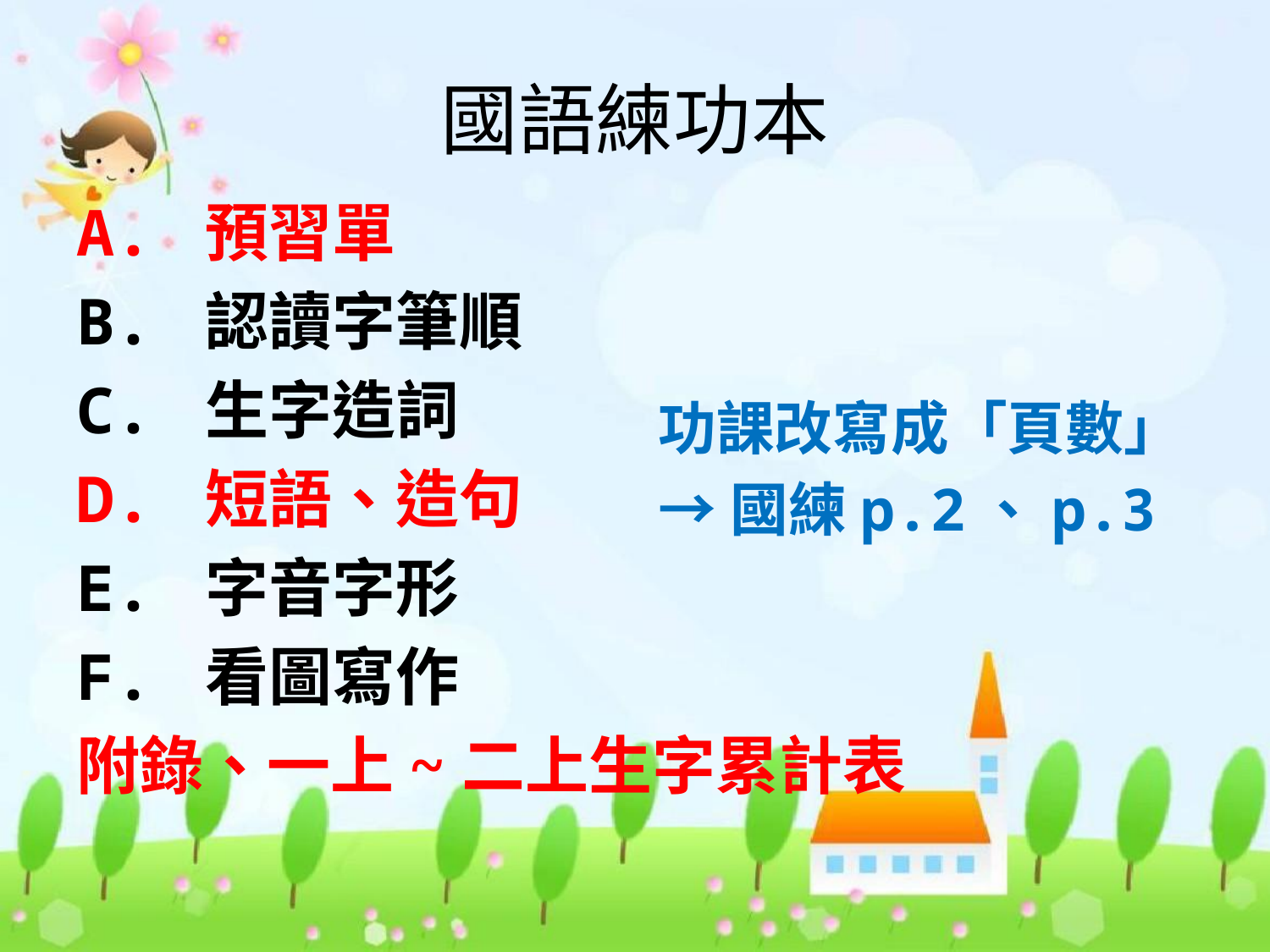

# 國語練功本
A. 預習單
B. 認讀字筆順
C. 生字造詞
D. 短語、造句
E. 字音字形
F. 看圖寫作
附錄、一上~二上生字累計表

功課改寫成「頁數」
→國練p.2、p.3